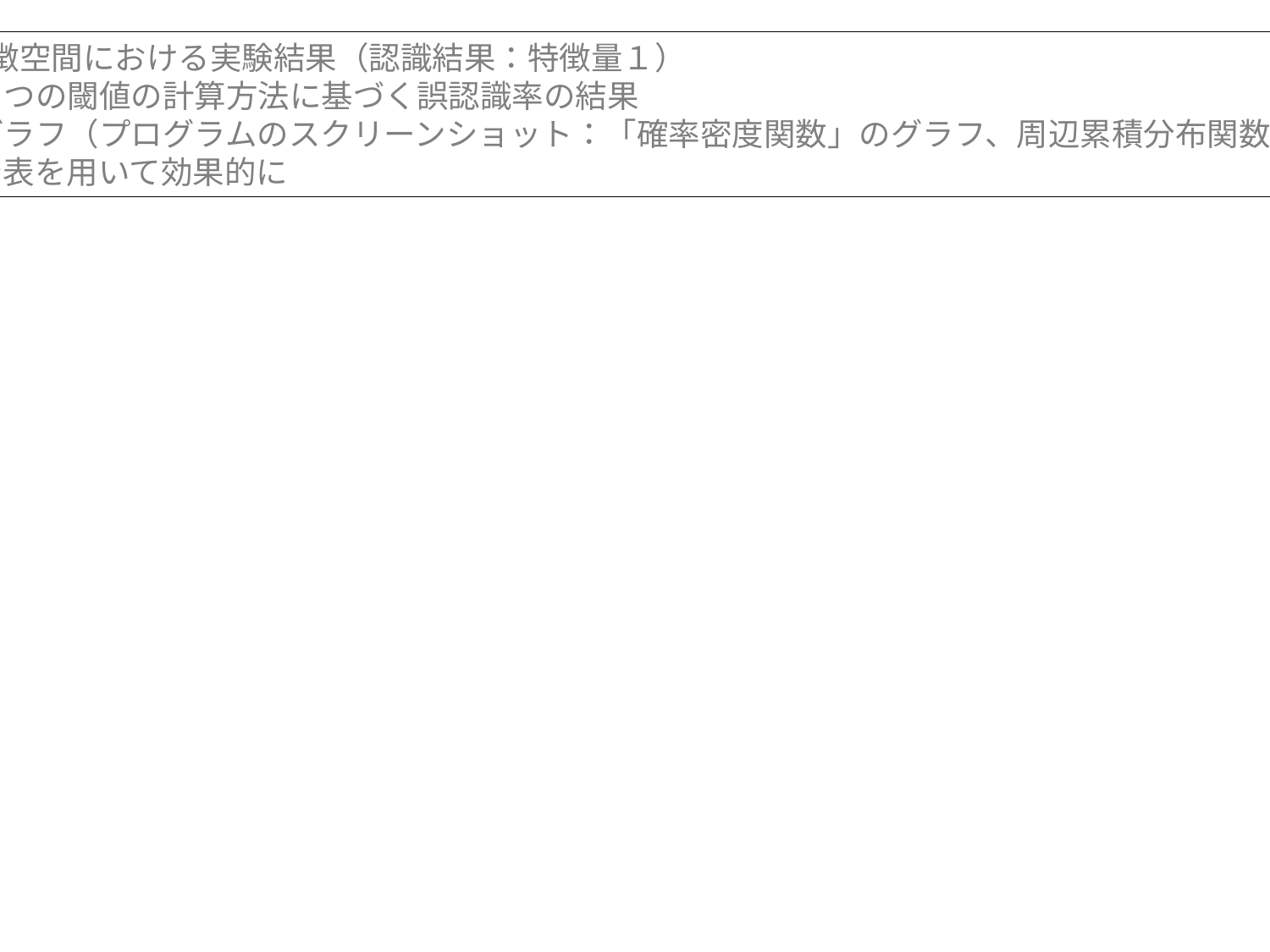

1次元特徴空間における実験結果（認識結果：特徴量１）
３つの閾値の計算方法に基づく誤認識率の結果
グラフ（プログラムのスクリーンショット：「確率密度関数」のグラフ、周辺累積分布関数のグラフ）
　 や表を用いて効果的に